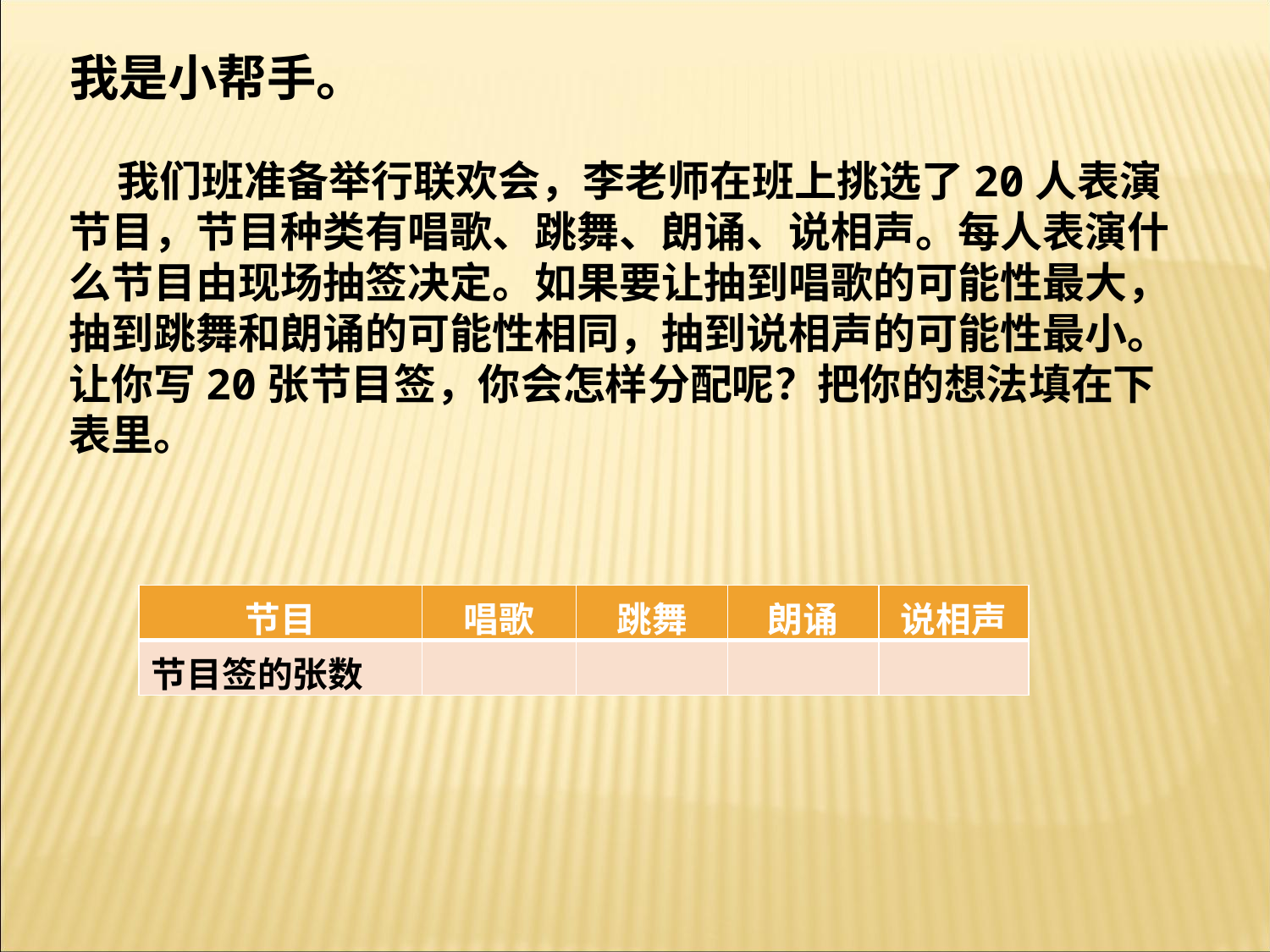

我是小帮手。
    我们班准备举行联欢会，李老师在班上挑选了20人表演节目，节目种类有唱歌、跳舞、朗诵、说相声。每人表演什么节目由现场抽签决定。如果要让抽到唱歌的可能性最大，抽到跳舞和朗诵的可能性相同，抽到说相声的可能性最小。让你写20张节目签，你会怎样分配呢？把你的想法填在下表里。
| 节目 | 唱歌 | 跳舞 | 朗诵 | 说相声 |
| --- | --- | --- | --- | --- |
| 节目签的张数 |  |  |  |  |